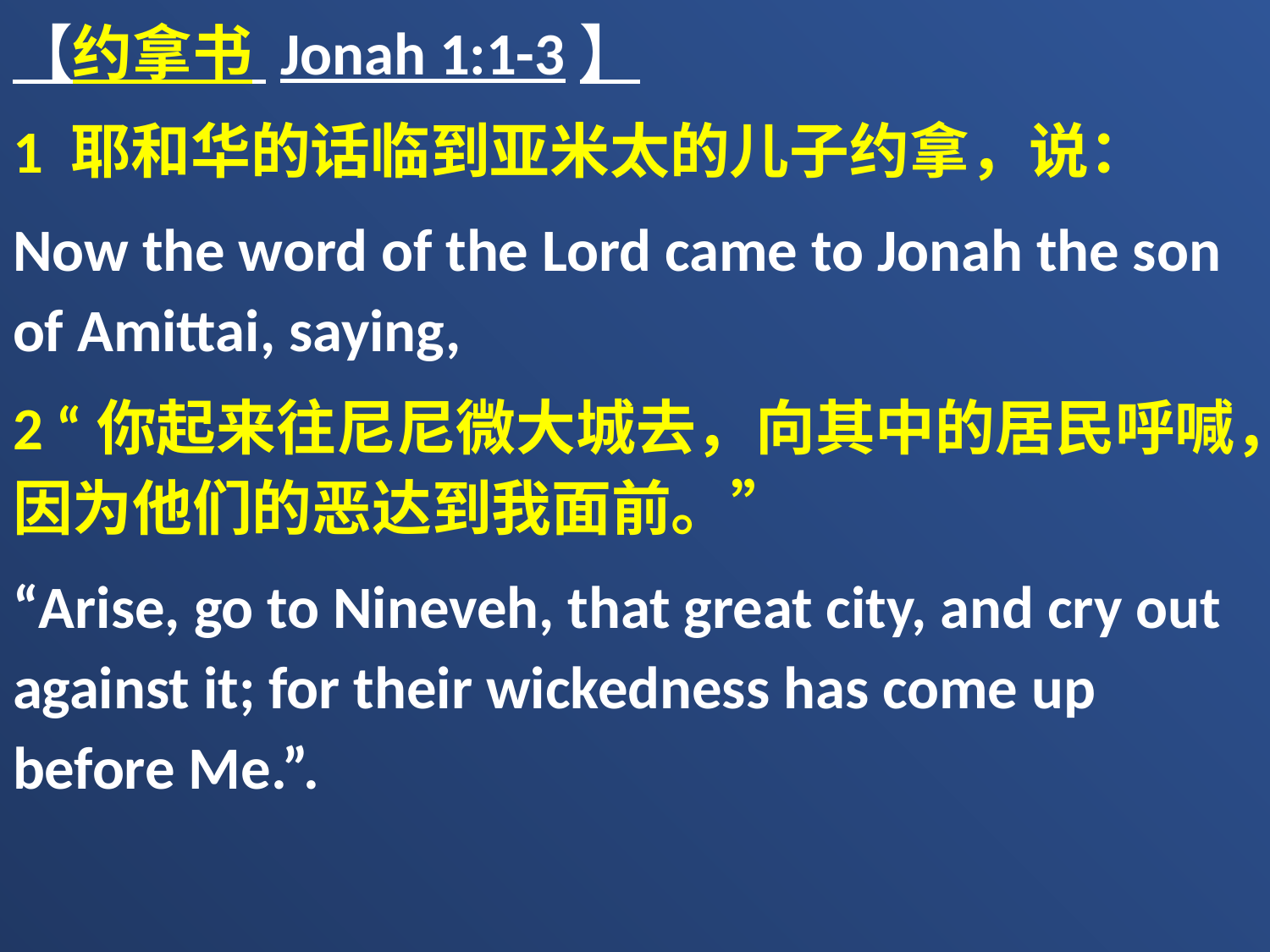

【约拿书 Jonah 1:1-3】
1 耶和华的话临到亚米太的儿子约拿，说：
Now the word of the Lord came to Jonah the son of Amittai, saying,
2 “你起来往尼尼微大城去，向其中的居民呼喊，因为他们的恶达到我面前。”
“Arise, go to Nineveh, that great city, and cry out against it; for their wickedness has come up before Me.”.